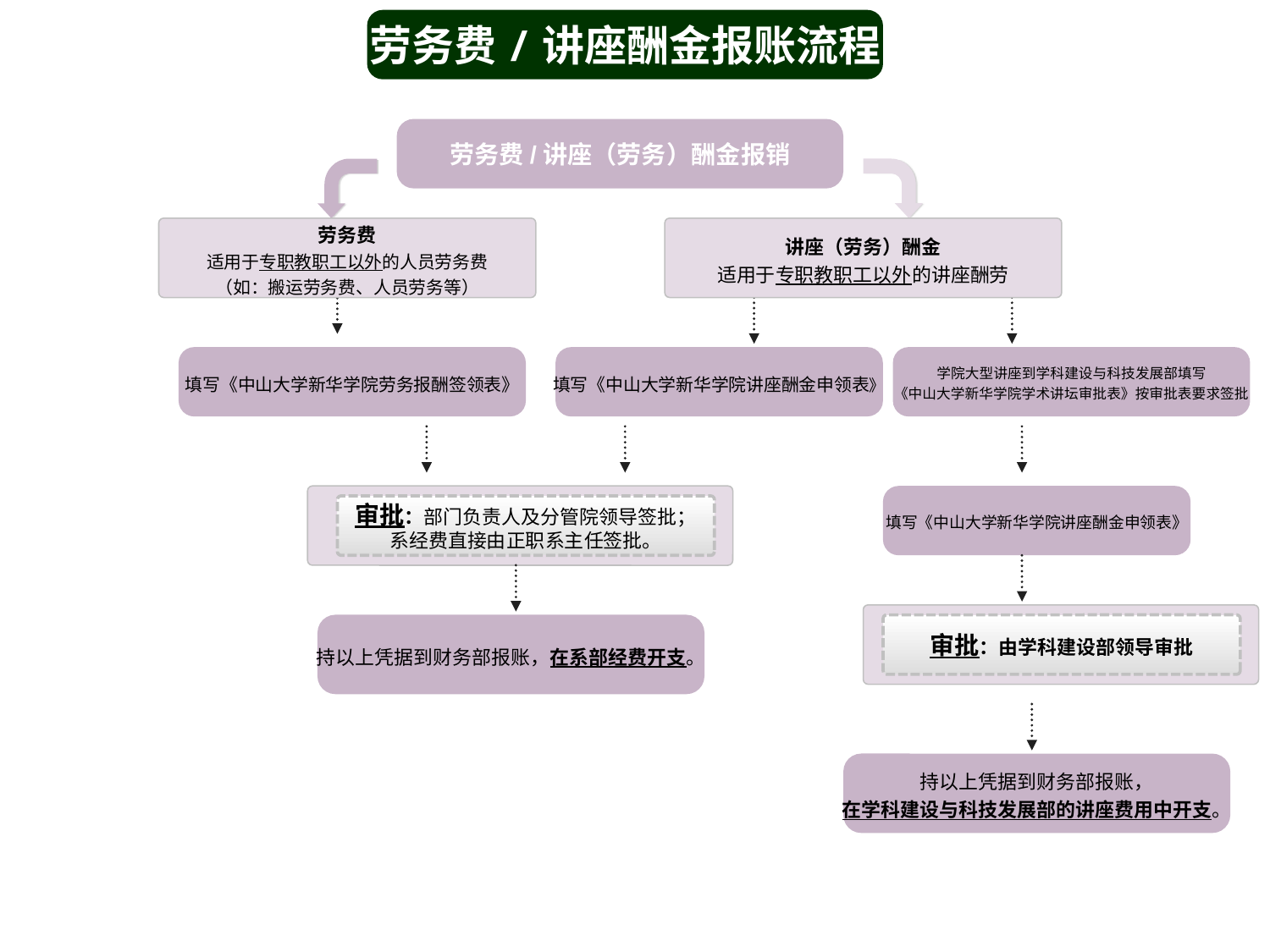

劳务费/讲座酬金报账流程
劳务费/讲座（劳务）酬金报销

劳务费
适用于专职教职工以外的人员劳务费
（如：搬运劳务费、人员劳务等）
讲座（劳务）酬金
适用于专职教职工以外的讲座酬劳

填写《中山大学新华学院劳务报酬签领表》
填写《中山大学新华学院讲座酬金申领表》
学院大型讲座到学科建设与科技发展部填写
《中山大学新华学院学术讲坛审批表》按审批表要求签批

填写《中山大学新华学院讲座酬金申领表》
审批：部门负责人及分管院领导签批；
系经费直接由正职系主任签批。

持以上凭据到财务部报账，在系部经费开支。
审批：由学科建设部领导审批

持以上凭据到财务部报账，
在学科建设与科技发展部的讲座费用中开支。